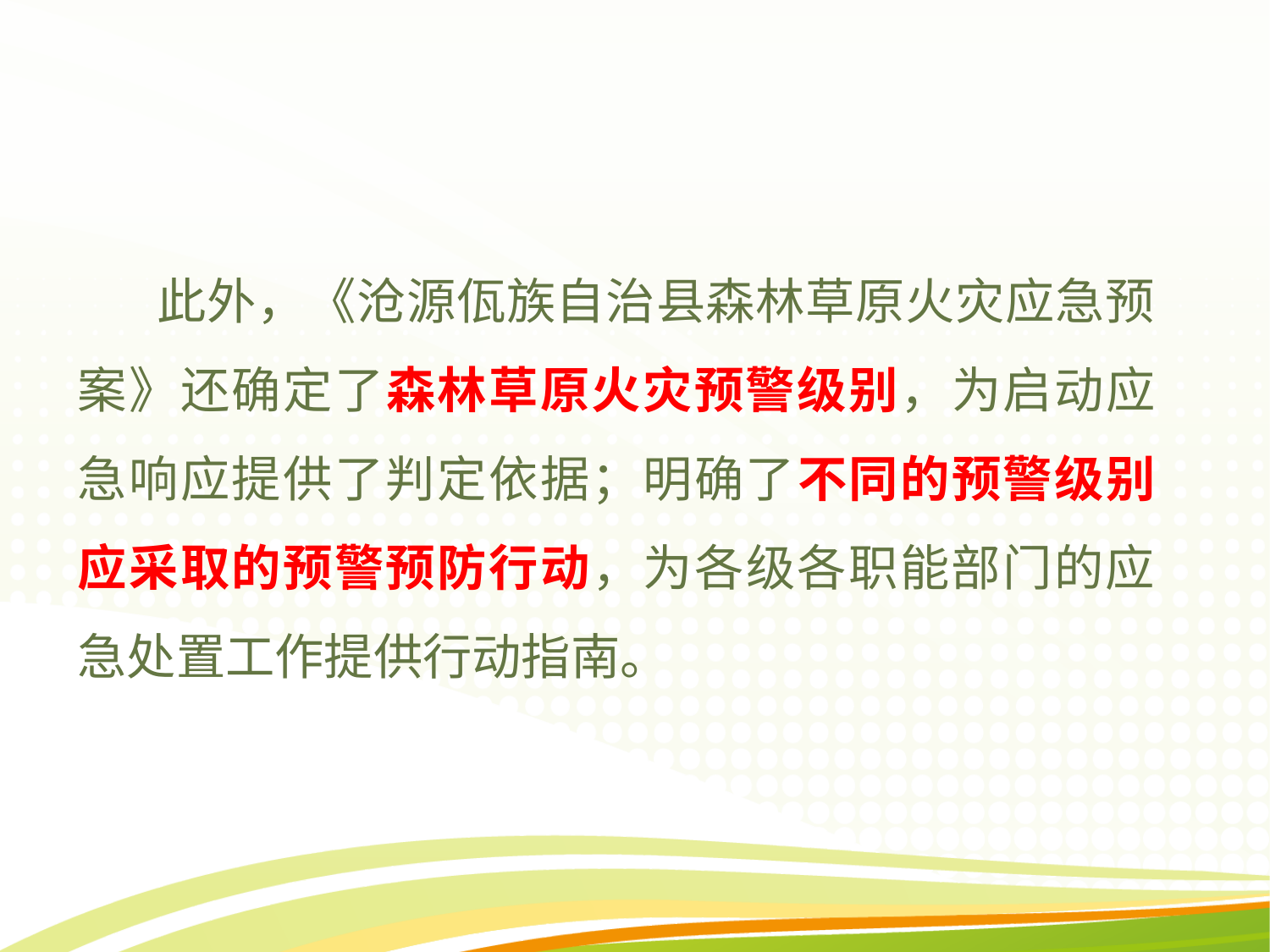

此外，《沧源佤族自治县森林草原火灾应急预案》还确定了森林草原火灾预警级别，为启动应急响应提供了判定依据；明确了不同的预警级别应采取的预警预防行动，为各级各职能部门的应急处置工作提供行动指南。